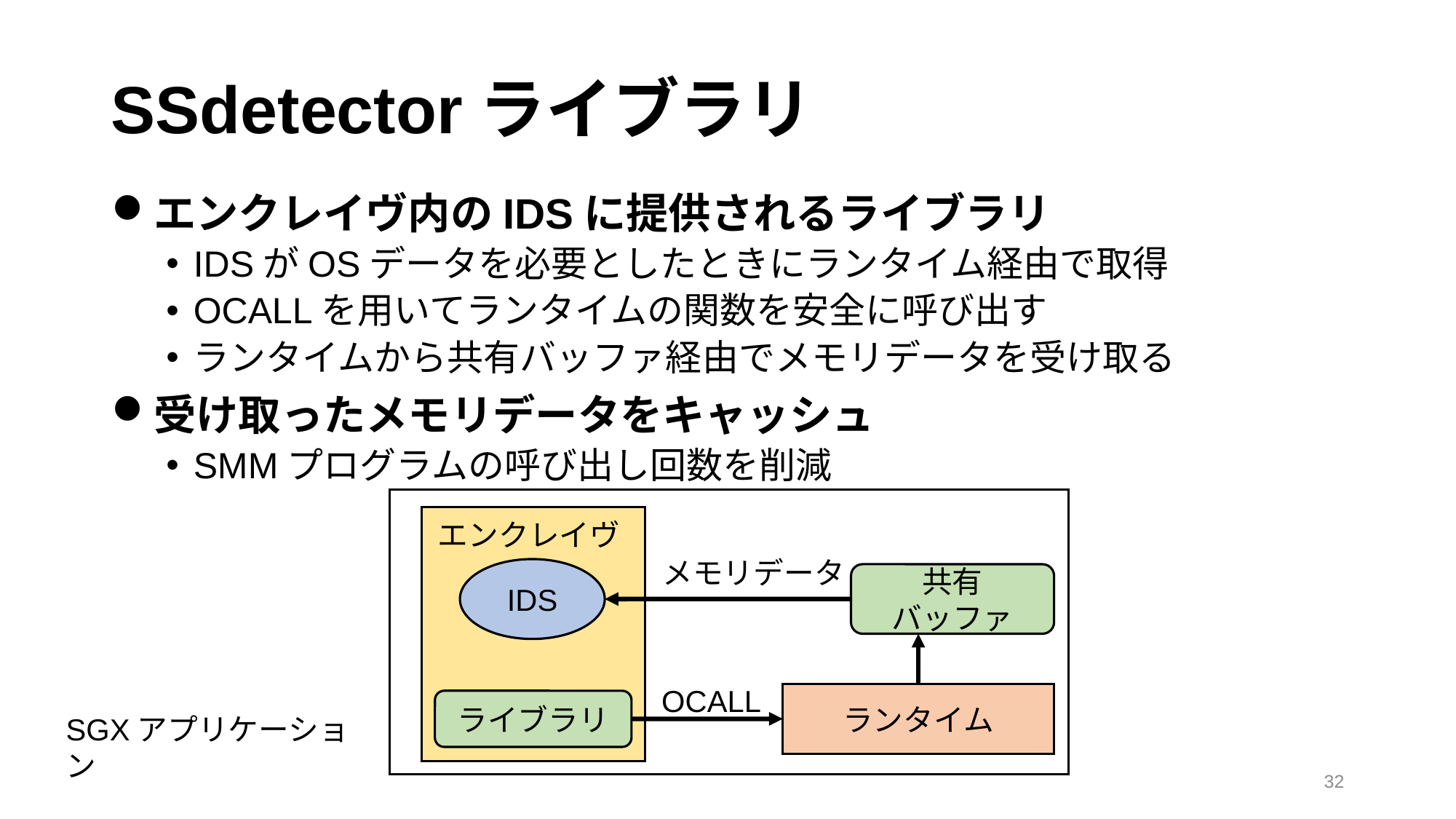

# SSdetectorライブラリ
エンクレイヴ内のIDSに提供されるライブラリ
IDSがOSデータを必要としたときにランタイム経由で取得
OCALLを用いてランタイムの関数を安全に呼び出す
ランタイムから共有バッファ経由でメモリデータを受け取る
受け取ったメモリデータをキャッシュ
SMMプログラムの呼び出し回数を削減

エンクレイヴ
メモリデータ
IDS
共有
バッファ
OCALL
ランタイム
ライブラリ
SGXアプリケーション
32